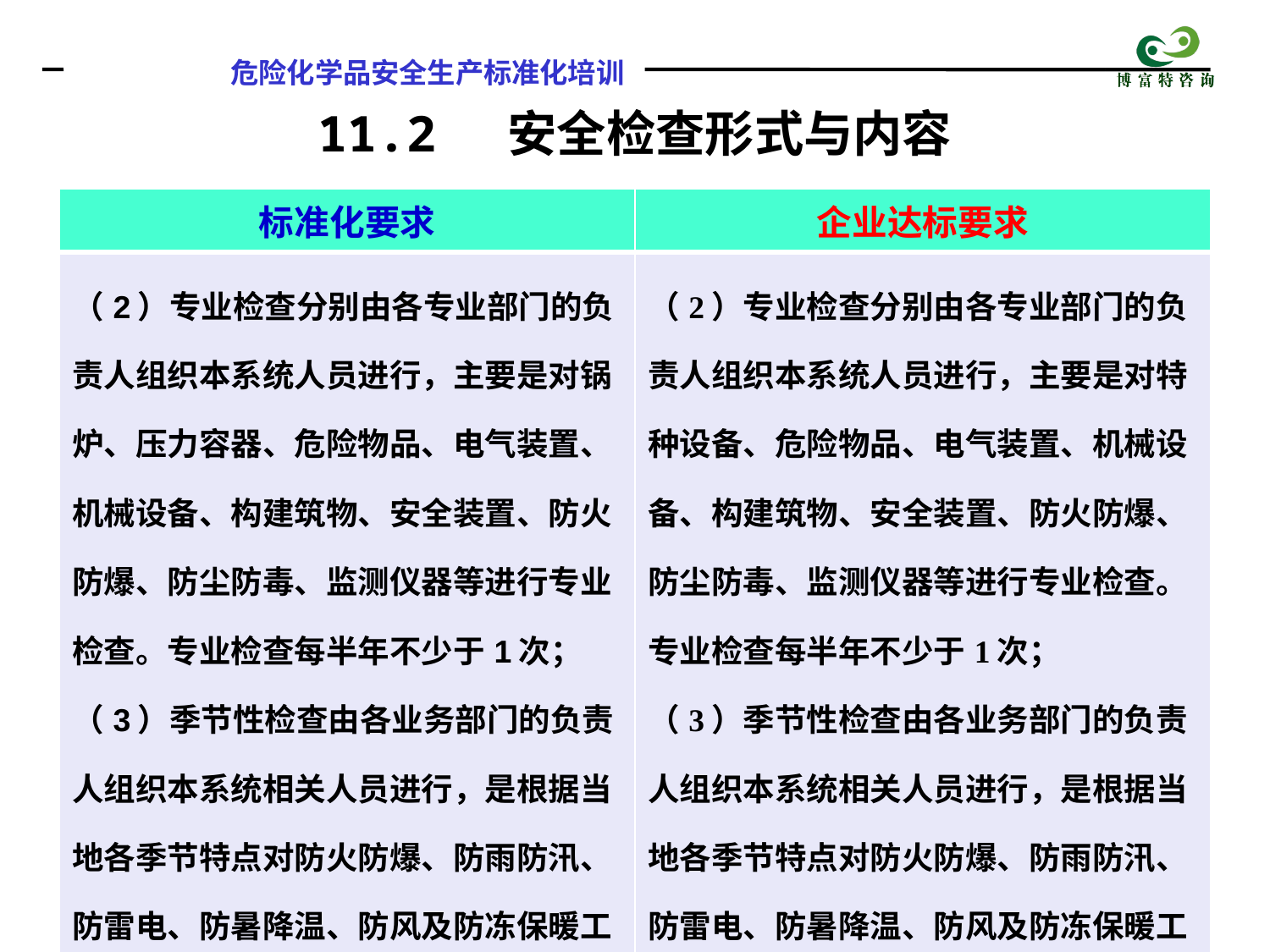

11.2  安全检查形式与内容
| 标准化要求 | 企业达标要求 |
| --- | --- |
| （2）专业检查分别由各专业部门的负责人组织本系统人员进行，主要是对锅炉、压力容器、危险物品、电气装置、机械设备、构建筑物、安全装置、防火防爆、防尘防毒、监测仪器等进行专业检查。专业检查每半年不少于1次； （3）季节性检查由各业务部门的负责人组织本系统相关人员进行，是根据当地各季节特点对防火防爆、防雨防汛、防雷电、防暑降温、防风及防冻保暖工作等进行预防性季节检查。 | （2）专业检查分别由各专业部门的负责人组织本系统人员进行，主要是对特种设备、危险物品、电气装置、机械设备、构建筑物、安全装置、防火防爆、防尘防毒、监测仪器等进行专业检查。专业检查每半年不少于1次； （3）季节性检查由各业务部门的负责人组织本系统相关人员进行，是根据当地各季节特点对防火防爆、防雨防汛、防雷电、防暑降温、防风及防冻保暖工作等进行预防性季节检查； |